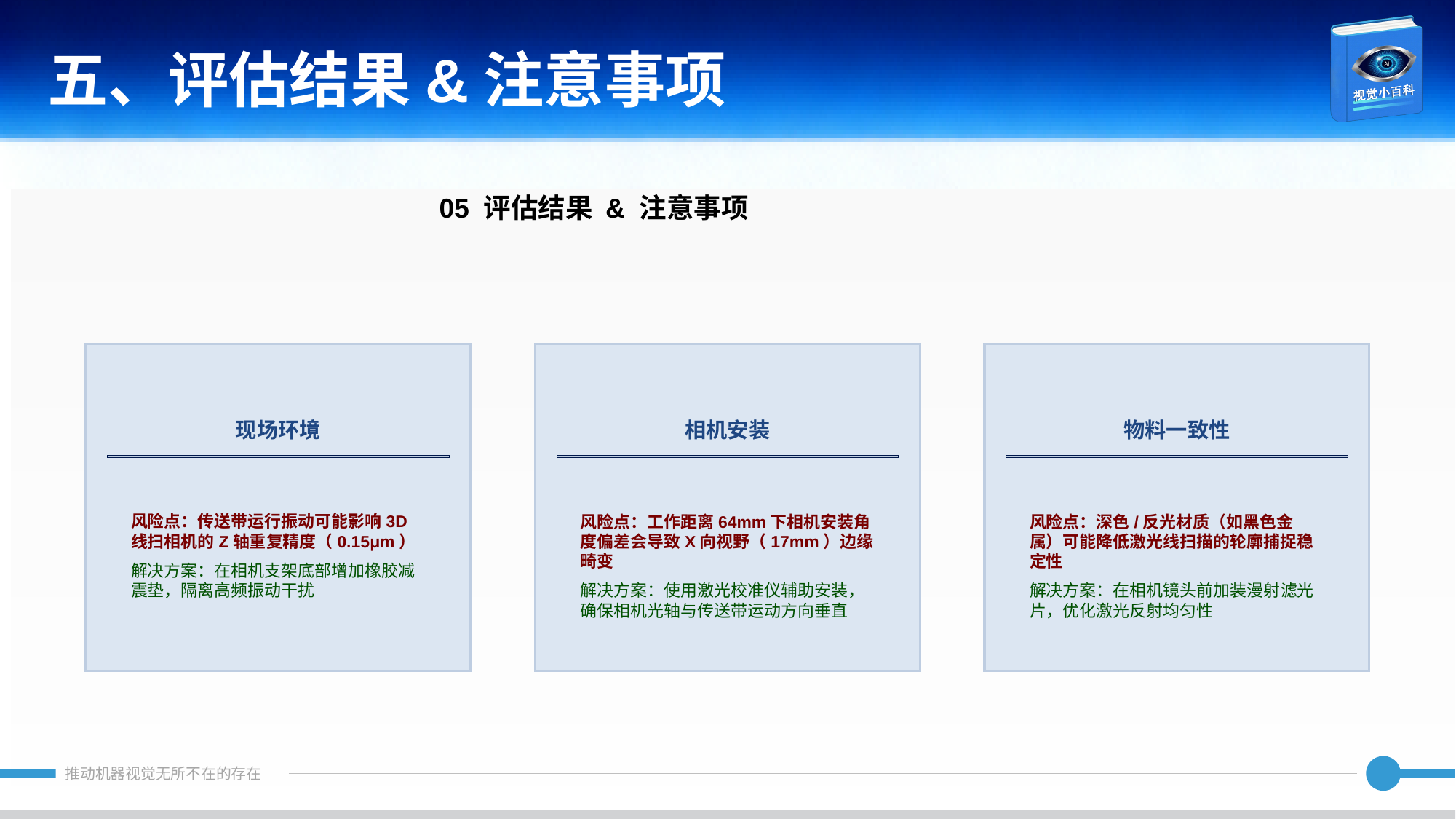

五、评估结果&注意事项

05 评估结果 & 注意事项

现场环境

相机安装

物料一致性

风险点：传送带运行振动可能影响3D线扫相机的Z轴重复精度（0.15μm）
解决方案：在相机支架底部增加橡胶减震垫，隔离高频振动干扰

风险点：工作距离64mm下相机安装角度偏差会导致X向视野（17mm）边缘畸变
解决方案：使用激光校准仪辅助安装，确保相机光轴与传送带运动方向垂直

风险点：深色/反光材质（如黑色金属）可能降低激光线扫描的轮廓捕捉稳定性
解决方案：在相机镜头前加装漫射滤光片，优化激光反射均匀性
10